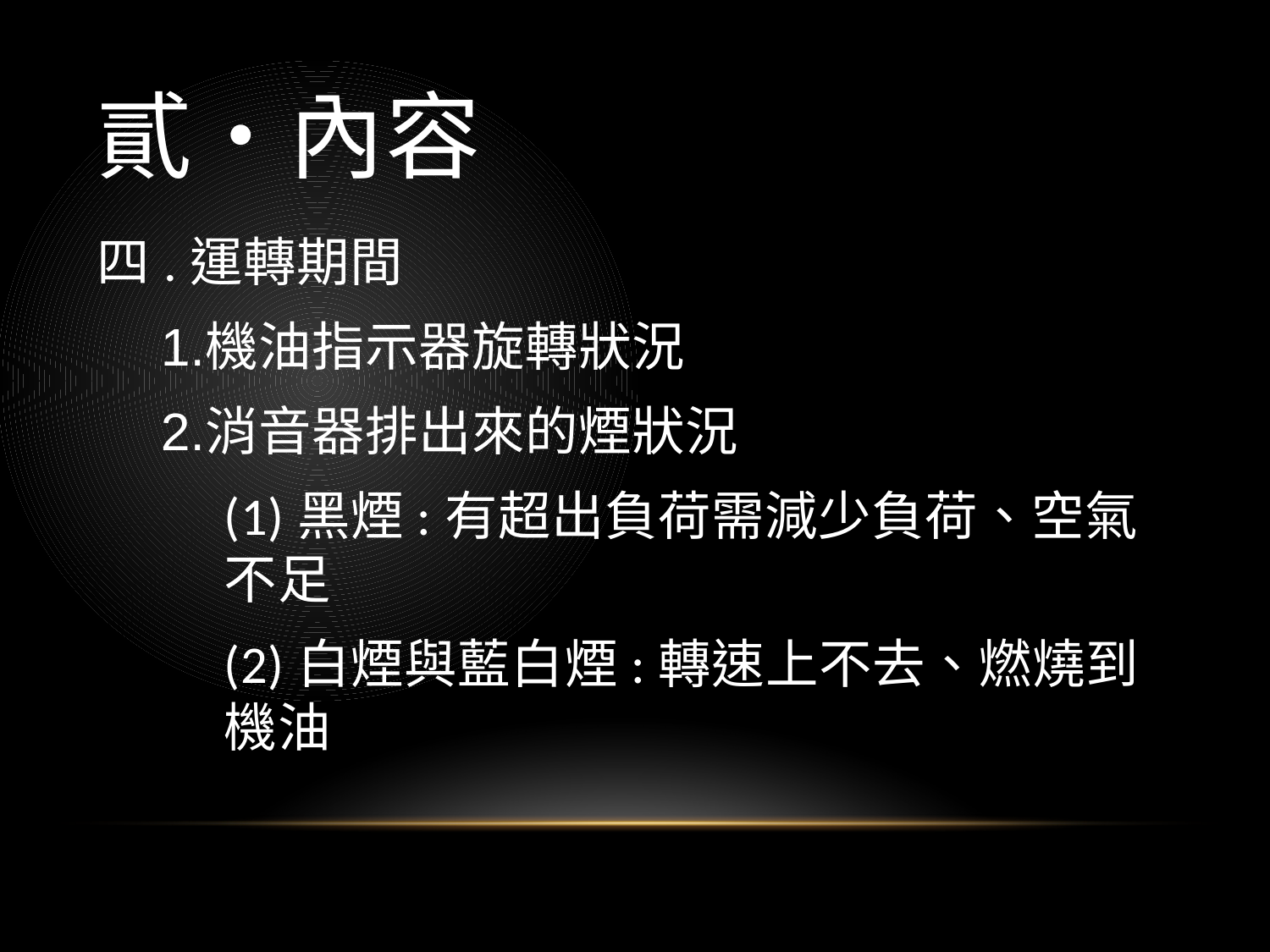

# 貳‧內容
四.運轉期間
機油指示器旋轉狀況
消音器排出來的煙狀況
(1)黑煙:有超出負荷需減少負荷、空氣不足
(2)白煙與藍白煙:轉速上不去、燃燒到機油